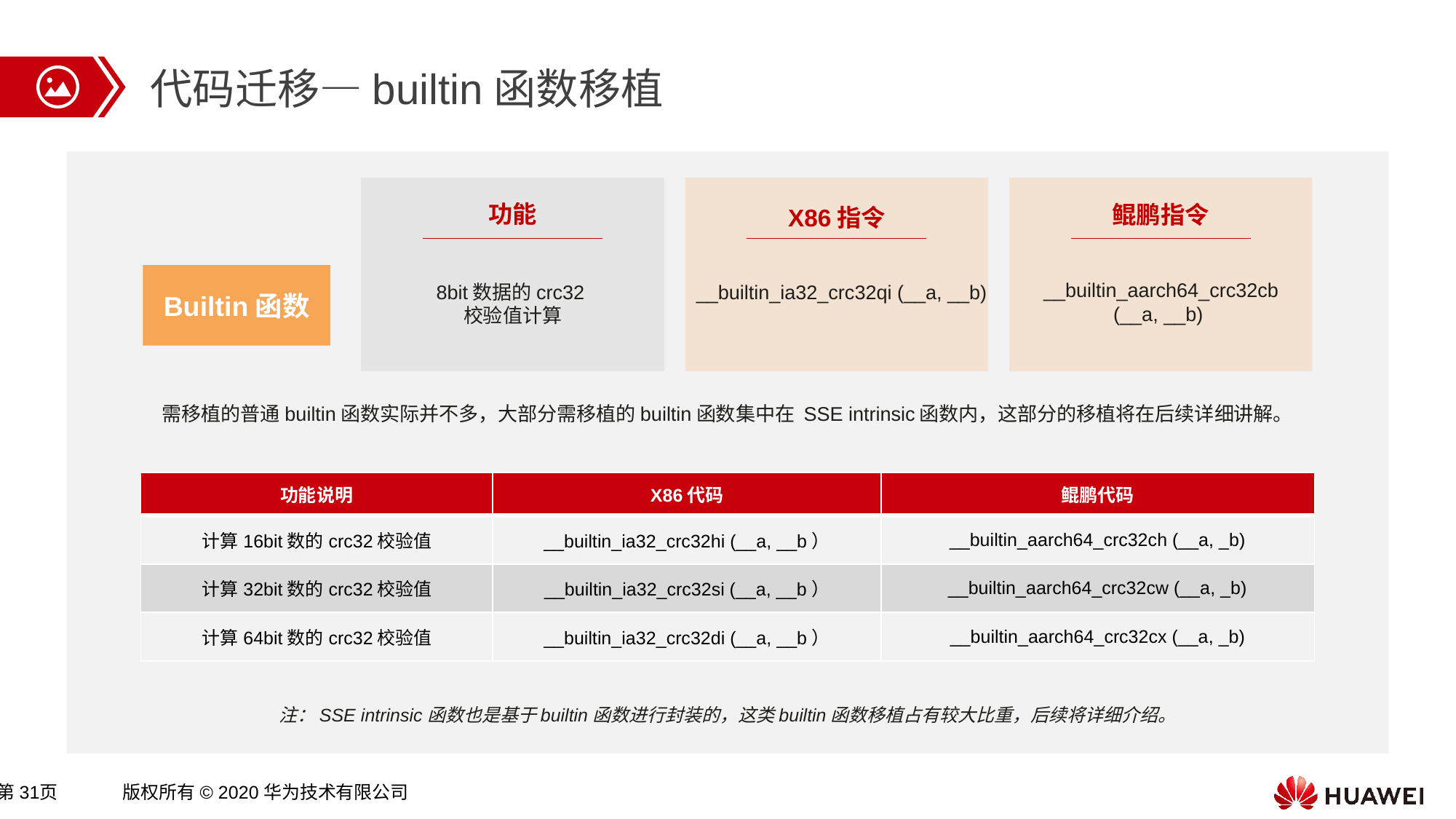

代码迁移—builtin函数移植

功能
鲲鹏指令
X86指令
Builtin函数
__builtin_aarch64_crc32cb (__a, __b)
8bit数据的crc32校验值计算
__builtin_ia32_crc32qi (__a, __b)
需移植的普通builtin函数实际并不多，大部分需移植的builtin函数集中在 SSE intrinsic函数内，这部分的移植将在后续详细讲解。
| 功能说明 | X86代码 | 鲲鹏代码 |
| --- | --- | --- |
| 计算16bit数的crc32校验值 | \_\_builtin\_ia32\_crc32hi (\_\_a, \_\_b） | \_\_builtin\_aarch64\_crc32ch (\_\_a, \_b) |
| 计算32bit数的crc32校验值 | \_\_builtin\_ia32\_crc32si (\_\_a, \_\_b） | \_\_builtin\_aarch64\_crc32cw (\_\_a, \_b) |
| 计算64bit数的crc32校验值 | \_\_builtin\_ia32\_crc32di (\_\_a, \_\_b） | \_\_builtin\_aarch64\_crc32cx (\_\_a, \_b) |
注：SSE intrinsic函数也是基于builtin函数进行封装的，这类builtin函数移植占有较大比重，后续将详细介绍。